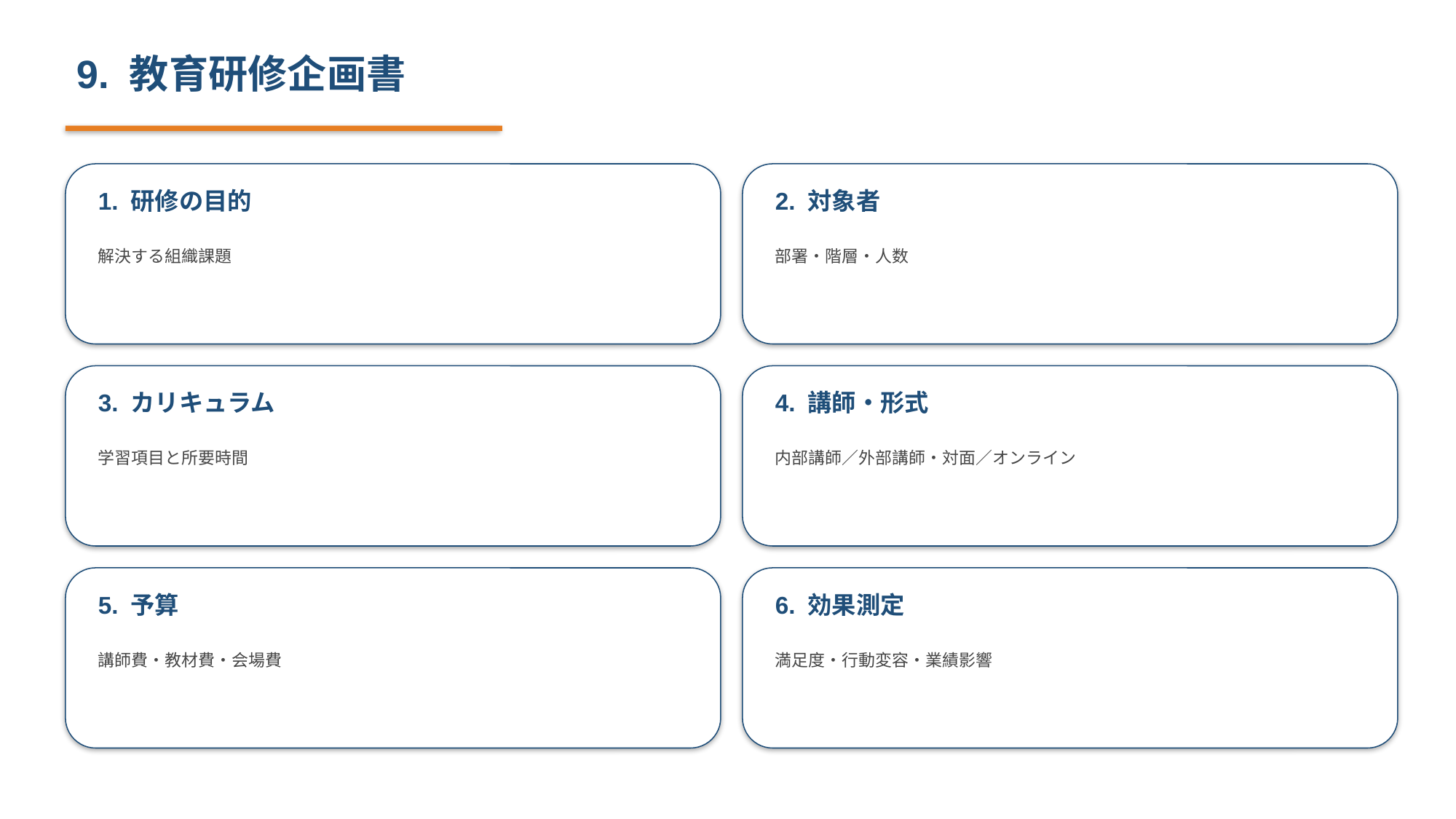

9. 教育研修企画書

1. 研修の目的
2. 対象者
解決する組織課題
部署・階層・人数

3. カリキュラム
4. 講師・形式
学習項目と所要時間
内部講師／外部講師・対面／オンライン

5. 予算
6. 効果測定
講師費・教材費・会場費
満足度・行動変容・業績影響